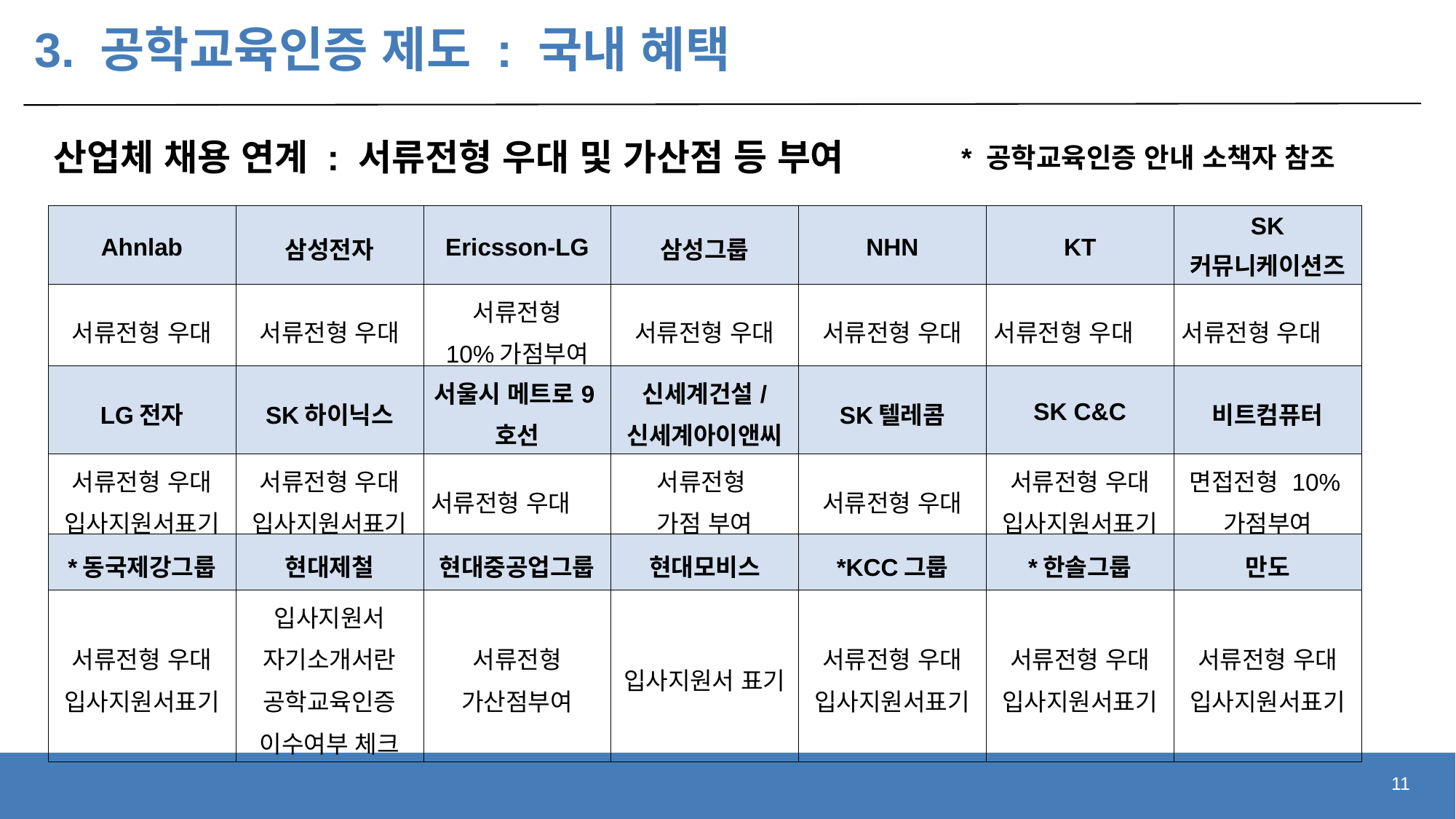

# 3. 공학교육인증 제도 : 국내 혜택

산업체 채용 연계 : 서류전형 우대 및 가산점 등 부여
* 공학교육인증 안내 소책자 참조
| Ahnlab | 삼성전자 | Ericsson-LG | 삼성그룹 | NHN | KT | SK 커뮤니케이션즈 |
| --- | --- | --- | --- | --- | --- | --- |
| 서류전형 우대 | 서류전형 우대 | 서류전형 10%가점부여 | 서류전형 우대 | 서류전형 우대 | 서류전형 우대 | 서류전형 우대 |
| LG전자 | SK하이닉스 | 서울시 메트로9호선 | 신세계건설/ 신세계아이앤씨 | SK텔레콤 | SK C&C | 비트컴퓨터 |
| --- | --- | --- | --- | --- | --- | --- |
| 서류전형 우대 입사지원서표기 | 서류전형 우대 입사지원서표기 | 서류전형 우대 | 서류전형 가점 부여 | 서류전형 우대 | 서류전형 우대 입사지원서표기 | 면접전형 10%가점부여 |

| \*동국제강그룹 | 현대제철 | 현대중공업그룹 | 현대모비스 | \*KCC그룹 | \*한솔그룹 | 만도 |
| --- | --- | --- | --- | --- | --- | --- |
| 서류전형 우대 입사지원서표기 | 입사지원서 자기소개서란 공학교육인증 이수여부 체크 | 서류전형 가산점부여 | 입사지원서 표기 | 서류전형 우대 입사지원서표기 | 서류전형 우대 입사지원서표기 | 서류전형 우대 입사지원서표기 |
11